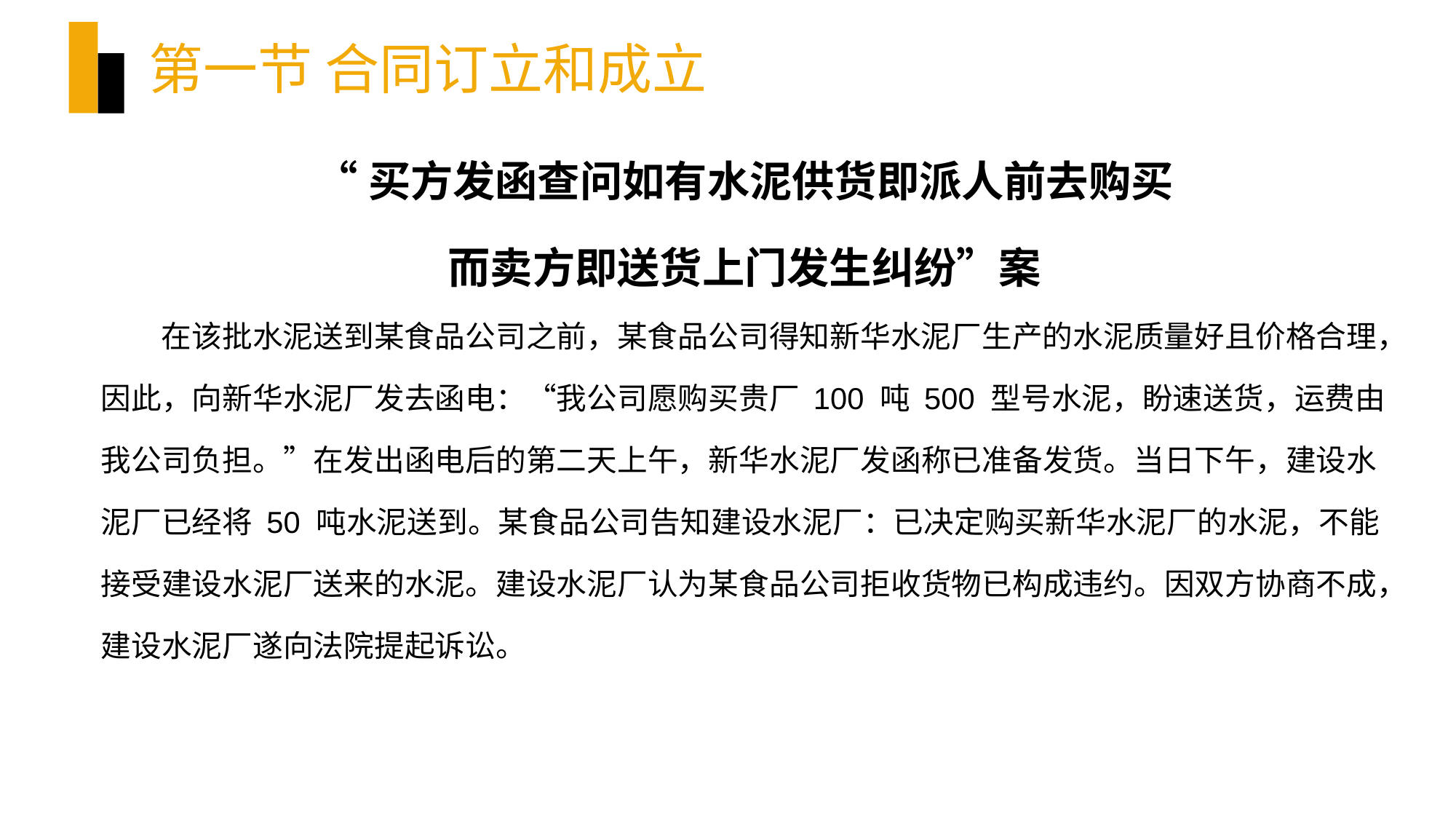

# 第一节 合同订立和成立
“买方发函查问如有水泥供货即派人前去购买
而卖方即送货上门发生纠纷”案
在该批水泥送到某食品公司之前，某食品公司得知新华水泥厂生产的水泥质量好且价格合理，因此，向新华水泥厂发去函电：“我公司愿购买贵厂 100 吨 500 型号水泥，盼速送货，运费由我公司负担。”在发出函电后的第二天上午，新华水泥厂发函称已准备发货。当日下午，建设水泥厂已经将 50 吨水泥送到。某食品公司告知建设水泥厂：已决定购买新华水泥厂的水泥，不能接受建设水泥厂送来的水泥。建设水泥厂认为某食品公司拒收货物已构成违约。因双方协商不成，建设水泥厂遂向法院提起诉讼。